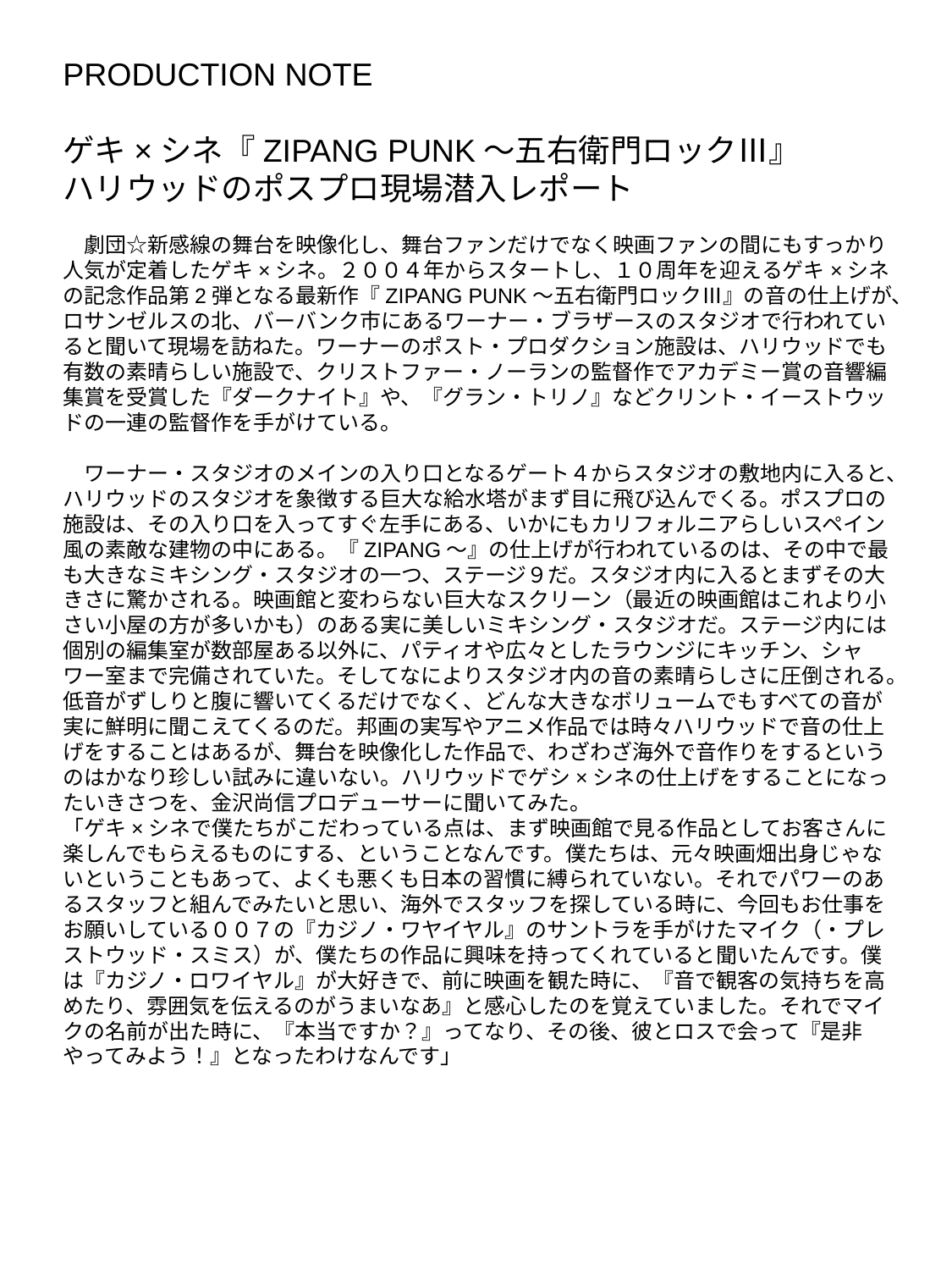

PRODUCTION NOTE

ゲキ×シネ『ZIPANG PUNK〜五右衛門ロックⅢ』
ハリウッドのポスプロ現場潜入レポート

　劇団☆新感線の舞台を映像化し、舞台ファンだけでなく映画ファンの間にもすっかり人気が定着したゲキ×シネ。２００４年からスタートし、１０周年を迎えるゲキ×シネの記念作品第2弾となる最新作『ZIPANG PUNK〜五右衛門ロックⅢ』の音の仕上げが、ロサンゼルスの北、バーバンク市にあるワーナー・ブラザースのスタジオで行われていると聞いて現場を訪ねた。ワーナーのポスト・プロダクション施設は、ハリウッドでも有数の素晴らしい施設で、クリストファー・ノーランの監督作でアカデミー賞の音響編集賞を受賞した『ダークナイト』や、『グラン・トリノ』などクリント・イーストウッドの一連の監督作を手がけている。

　ワーナー・スタジオのメインの入り口となるゲート４からスタジオの敷地内に入ると、ハリウッドのスタジオを象徴する巨大な給水塔がまず目に飛び込んでくる。ポスプロの施設は、その入り口を入ってすぐ左手にある、いかにもカリフォルニアらしいスペイン風の素敵な建物の中にある。『ZIPANG〜』の仕上げが行われているのは、その中で最も大きなミキシング・スタジオの一つ、ステージ９だ。スタジオ内に入るとまずその大きさに驚かされる。映画館と変わらない巨大なスクリーン（最近の映画館はこれより小さい小屋の方が多いかも）のある実に美しいミキシング・スタジオだ。ステージ内には個別の編集室が数部屋ある以外に、パティオや広々としたラウンジにキッチン、シャワー室まで完備されていた。そしてなによりスタジオ内の音の素晴らしさに圧倒される。低音がずしりと腹に響いてくるだけでなく、どんな大きなボリュームでもすべての音が実に鮮明に聞こえてくるのだ。邦画の実写やアニメ作品では時々ハリウッドで音の仕上げをすることはあるが、舞台を映像化した作品で、わざわざ海外で音作りをするというのはかなり珍しい試みに違いない。ハリウッドでゲシ×シネの仕上げをすることになったいきさつを、金沢尚信プロデューサーに聞いてみた。
「ゲキ×シネで僕たちがこだわっている点は、まず映画館で見る作品としてお客さんに楽しんでもらえるものにする、ということなんです。僕たちは、元々映画畑出身じゃないということもあって、よくも悪くも日本の習慣に縛られていない。それでパワーのあるスタッフと組んでみたいと思い、海外でスタッフを探している時に、今回もお仕事をお願いしている００７の『カジノ・ワヤイヤル』のサントラを手がけたマイク（・プレストウッド・スミス）が、僕たちの作品に興味を持ってくれていると聞いたんです。僕は『カジノ・ロワイヤル』が大好きで、前に映画を観た時に、『音で観客の気持ちを高めたり、雰囲気を伝えるのがうまいなあ』と感心したのを覚えていました。それでマイクの名前が出た時に、『本当ですか？』ってなり、その後、彼とロスで会って『是非やってみよう！』となったわけなんです」